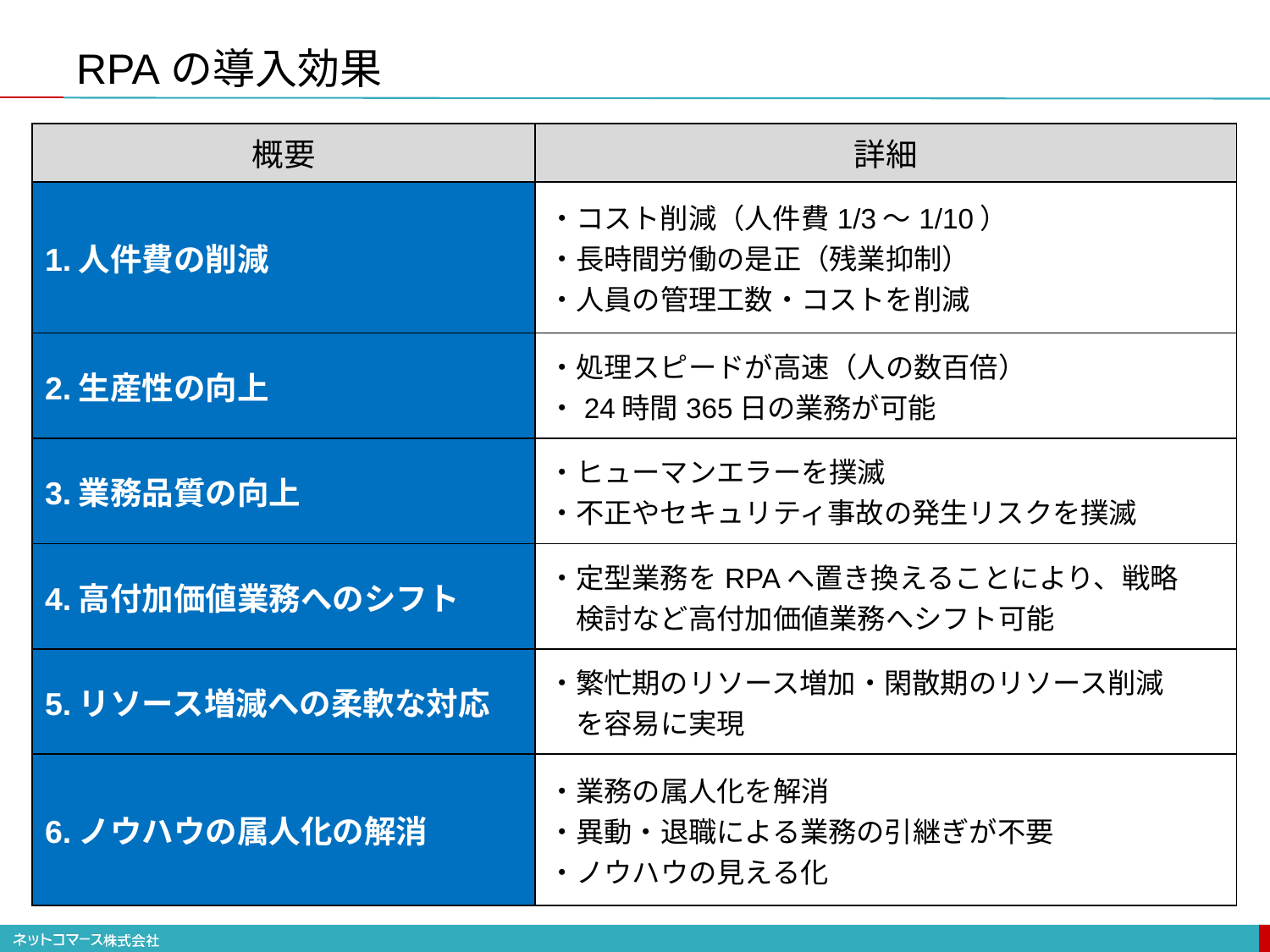

# RPAの導入効果
| 概要 | 詳細 |
| --- | --- |
| 1.人件費の削減 | ・コスト削減（人件費1/3～1/10） ・長時間労働の是正（残業抑制） ・人員の管理工数・コストを削減 |
| 2.生産性の向上 | ・処理スピードが高速（人の数百倍） ・24時間365日の業務が可能 |
| 3.業務品質の向上 | ・ヒューマンエラーを撲滅 ・不正やセキュリティ事故の発生リスクを撲滅 |
| 4.高付加価値業務へのシフト | ・定型業務をRPAへ置き換えることにより、戦略 　検討など高付加価値業務へシフト可能 |
| 5.リソース増減への柔軟な対応 | ・繁忙期のリソース増加・閑散期のリソース削減 　を容易に実現 |
| 6.ノウハウの属人化の解消 | ・業務の属人化を解消 ・異動・退職による業務の引継ぎが不要 ・ノウハウの見える化 |